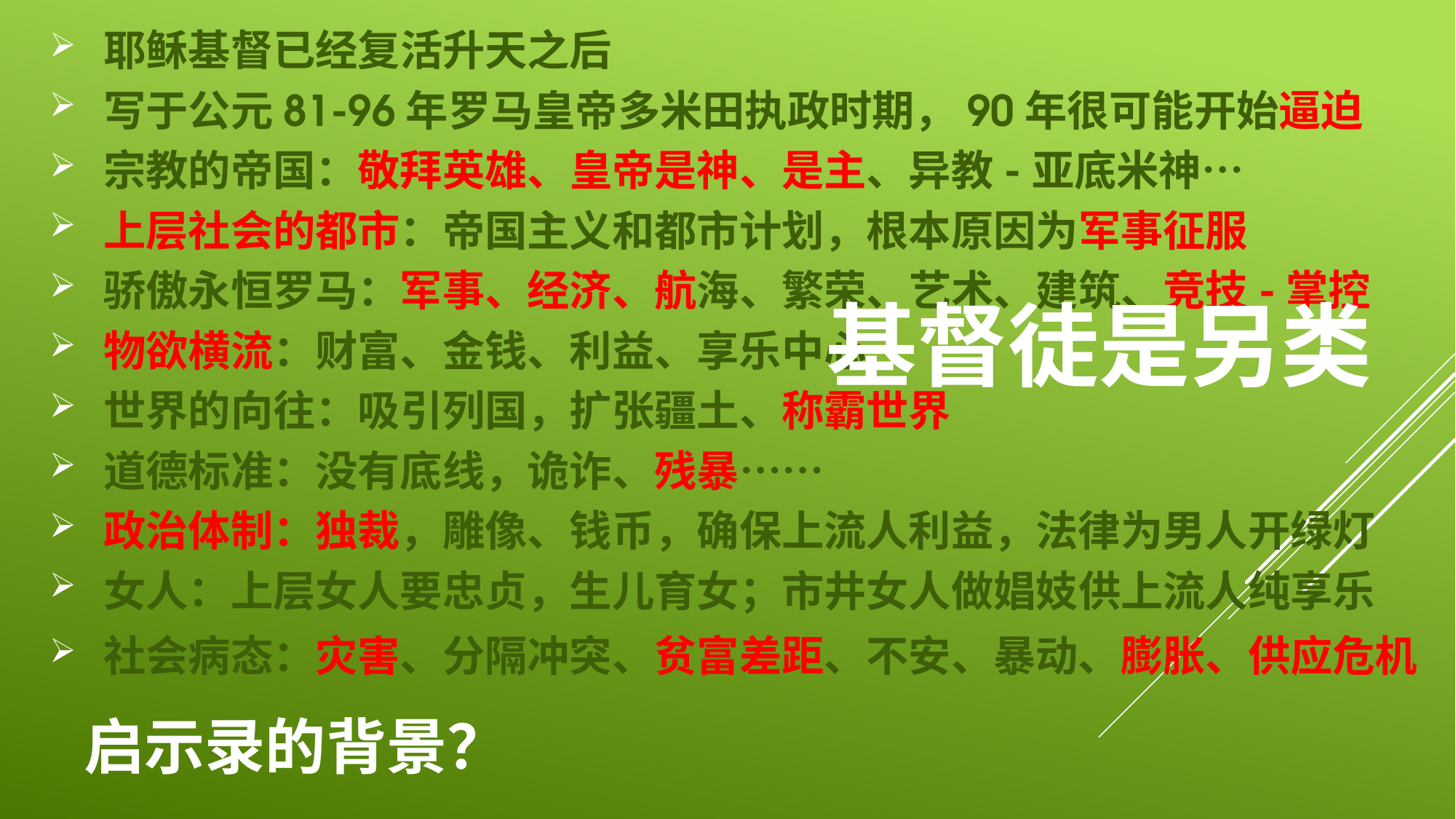

耶稣基督已经复活升天之后
 写于公元81-96年罗马皇帝多米田执政时期，90年很可能开始逼迫
 宗教的帝国：敬拜英雄、皇帝是神、是主、异教-亚底米神…
 上层社会的都市：帝国主义和都市计划，根本原因为军事征服
 骄傲永恒罗马：军事、经济、航海、繁荣、艺术、建筑、竞技-掌控
 物欲横流：财富、金钱、利益、享乐中心
 世界的向往：吸引列国，扩张疆土、称霸世界
 道德标准：没有底线，诡诈、残暴……
 政治体制：独裁，雕像、钱币，确保上流人利益，法律为男人开绿灯
 女人：上层女人要忠贞，生儿育女；市井女人做娼妓供上流人纯享乐
 社会病态：灾害、分隔冲突、贫富差距、不安、暴动、膨胀、供应危机
基督徒是另类
# 启示录的背景？